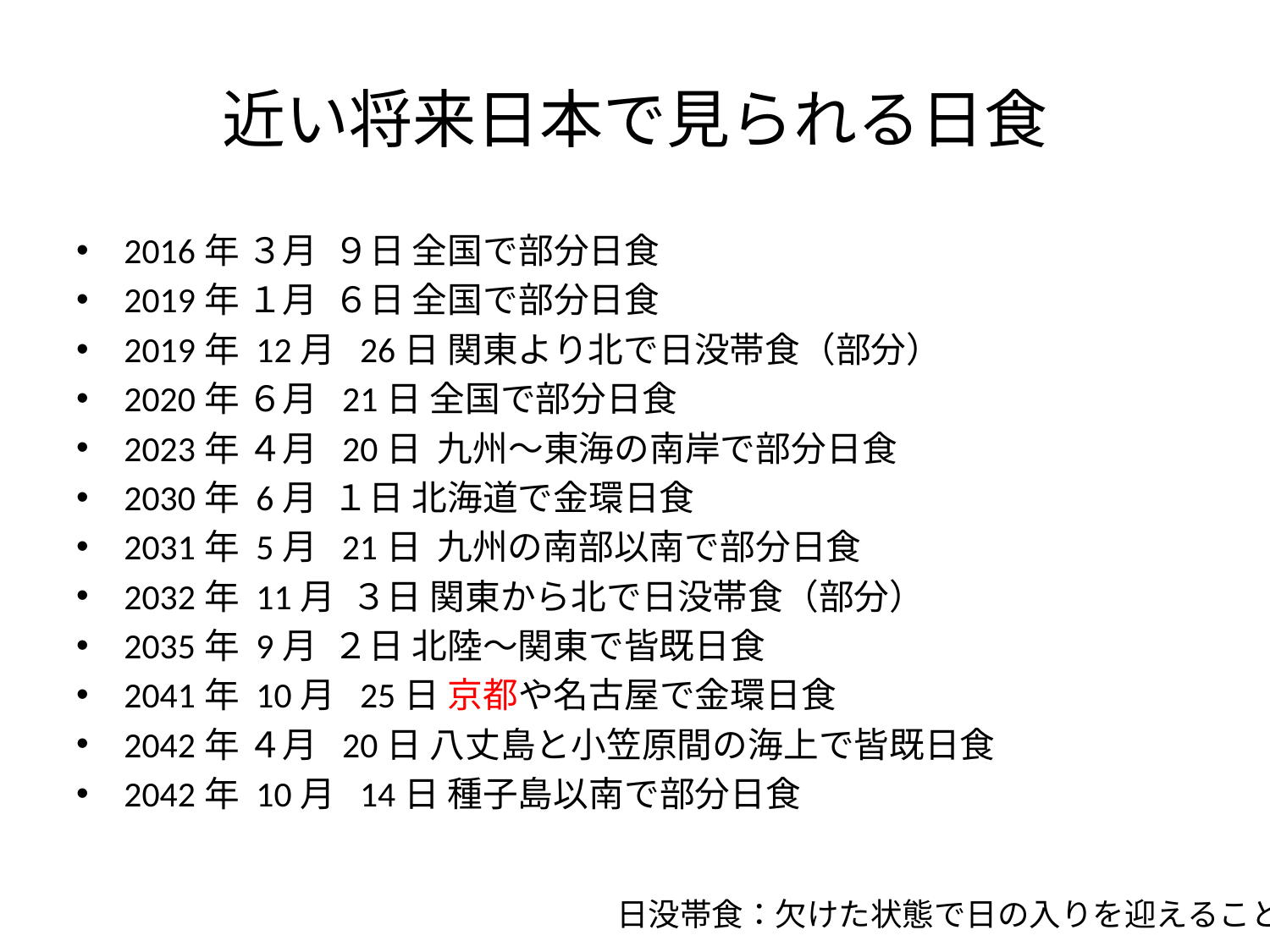

# 近い将来日本で見られる日食
2016年 ３月  ９日 全国で部分日食
2019年 １月  ６日 全国で部分日食
2019年 12月  26日 関東より北で日没帯食（部分）
2020年 ６月  21日 全国で部分日食
2023年 ４月  20日  九州～東海の南岸で部分日食
2030年 6月  １日 北海道で金環日食
2031年 5月  21日  九州の南部以南で部分日食
2032年 11月  ３日 関東から北で日没帯食（部分）
2035年 9月  ２日 北陸～関東で皆既日食
2041年 10月  25日 京都や名古屋で金環日食
2042年 ４月  20日 八丈島と小笠原間の海上で皆既日食
2042年 10月  14日 種子島以南で部分日食
日没帯食：欠けた状態で日の入りを迎えること